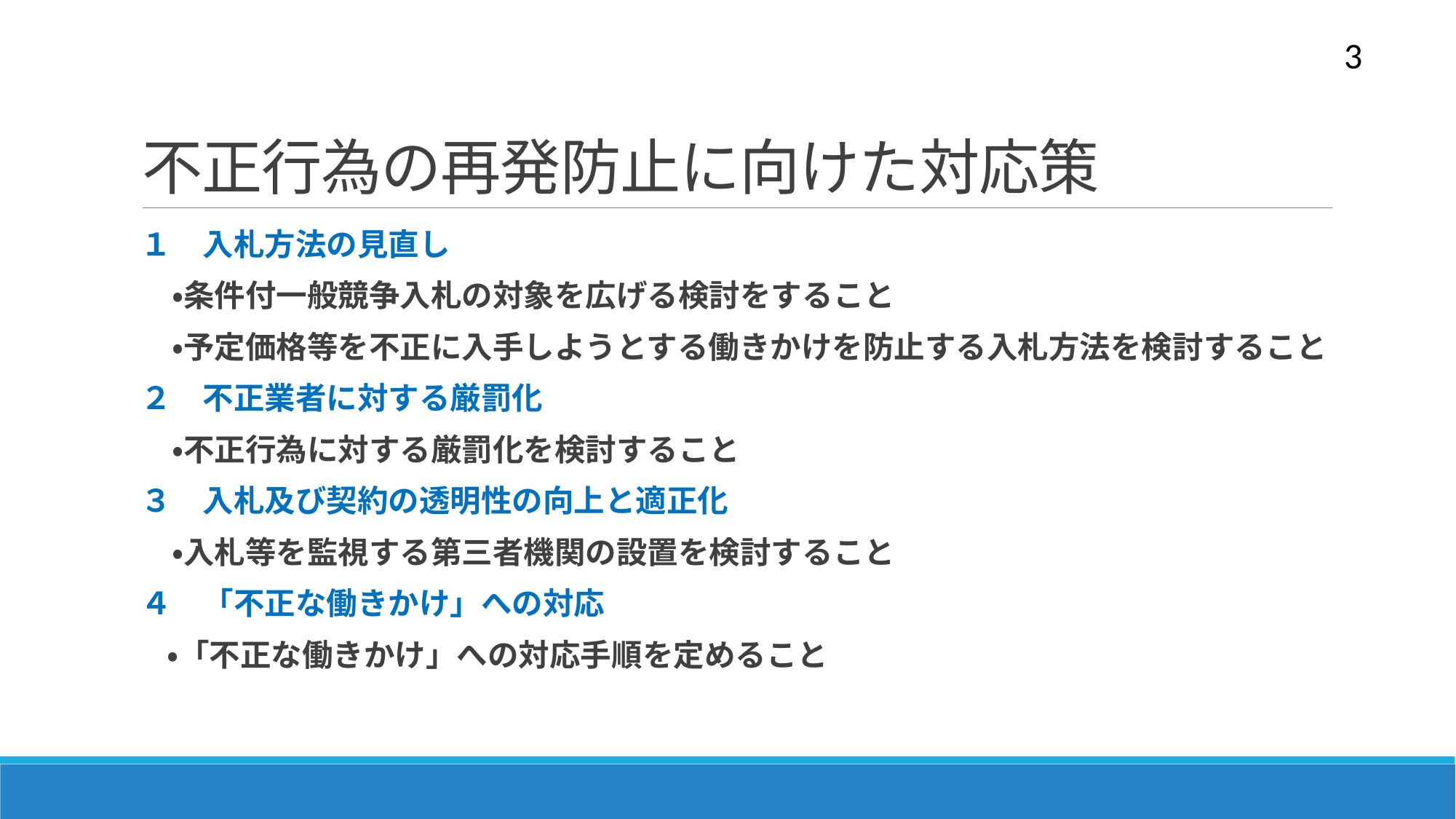

3
# 不正行為の再発防止に向けた対応策
１　入札方法の見直し
　・条件付一般競争入札の対象を広げる検討をすること
　・予定価格等を不正に入手しようとする働きかけを防止する入札方法を検討すること
２　不正業者に対する厳罰化
　・不正行為に対する厳罰化を検討すること
３　入札及び契約の透明性の向上と適正化
　・入札等を監視する第三者機関の設置を検討すること
４　「不正な働きかけ」への対応
　・「不正な働きかけ」への対応手順を定めること